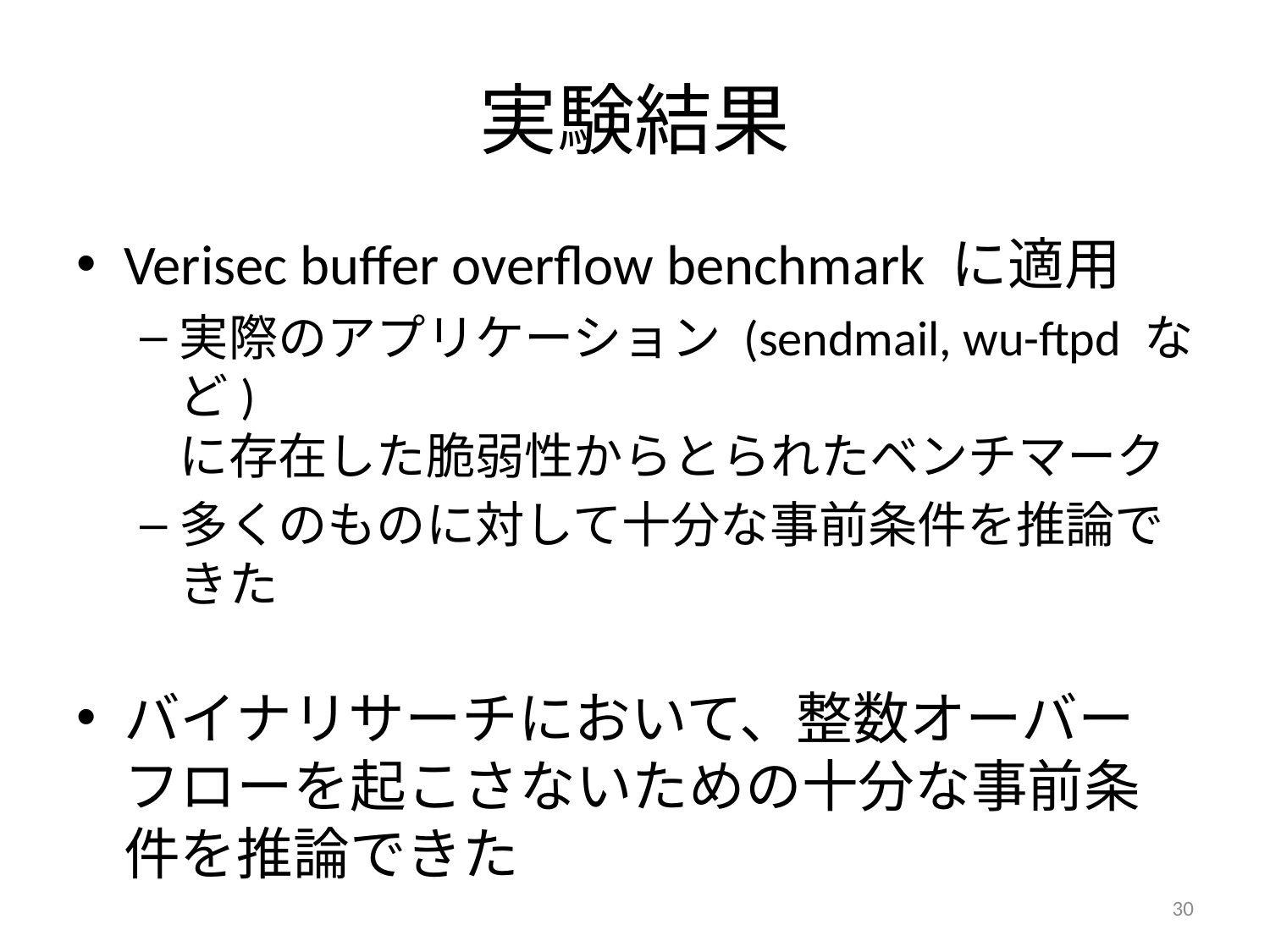

# 実験結果
Verisec buffer overflow benchmark に適用
実際のアプリケーション (sendmail, wu-ftpd など)
に存在した脆弱性からとられたベンチマーク
多くのものに対して十分な事前条件を推論できた
バイナリサーチにおいて、整数オーバー
フローを起こさないための十分な事前条件を推論できた
30